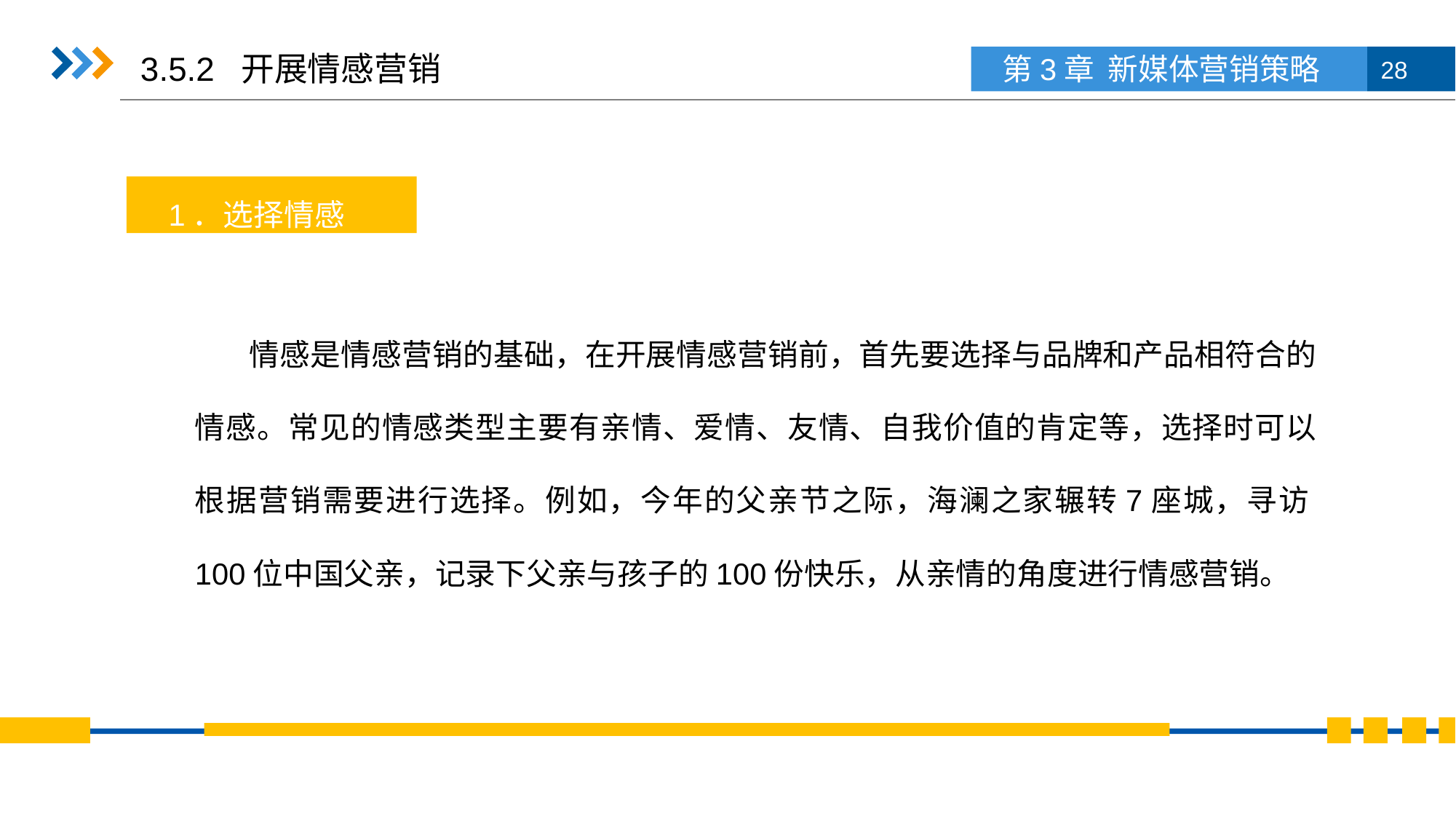

3.5.2  开展情感营销
1．选择情感
情感是情感营销的基础，在开展情感营销前，首先要选择与品牌和产品相符合的情感。常见的情感类型主要有亲情、爱情、友情、自我价值的肯定等，选择时可以根据营销需要进行选择。例如，今年的父亲节之际，海澜之家辗转7座城，寻访100位中国父亲，记录下父亲与孩子的100份快乐，从亲情的角度进行情感营销。